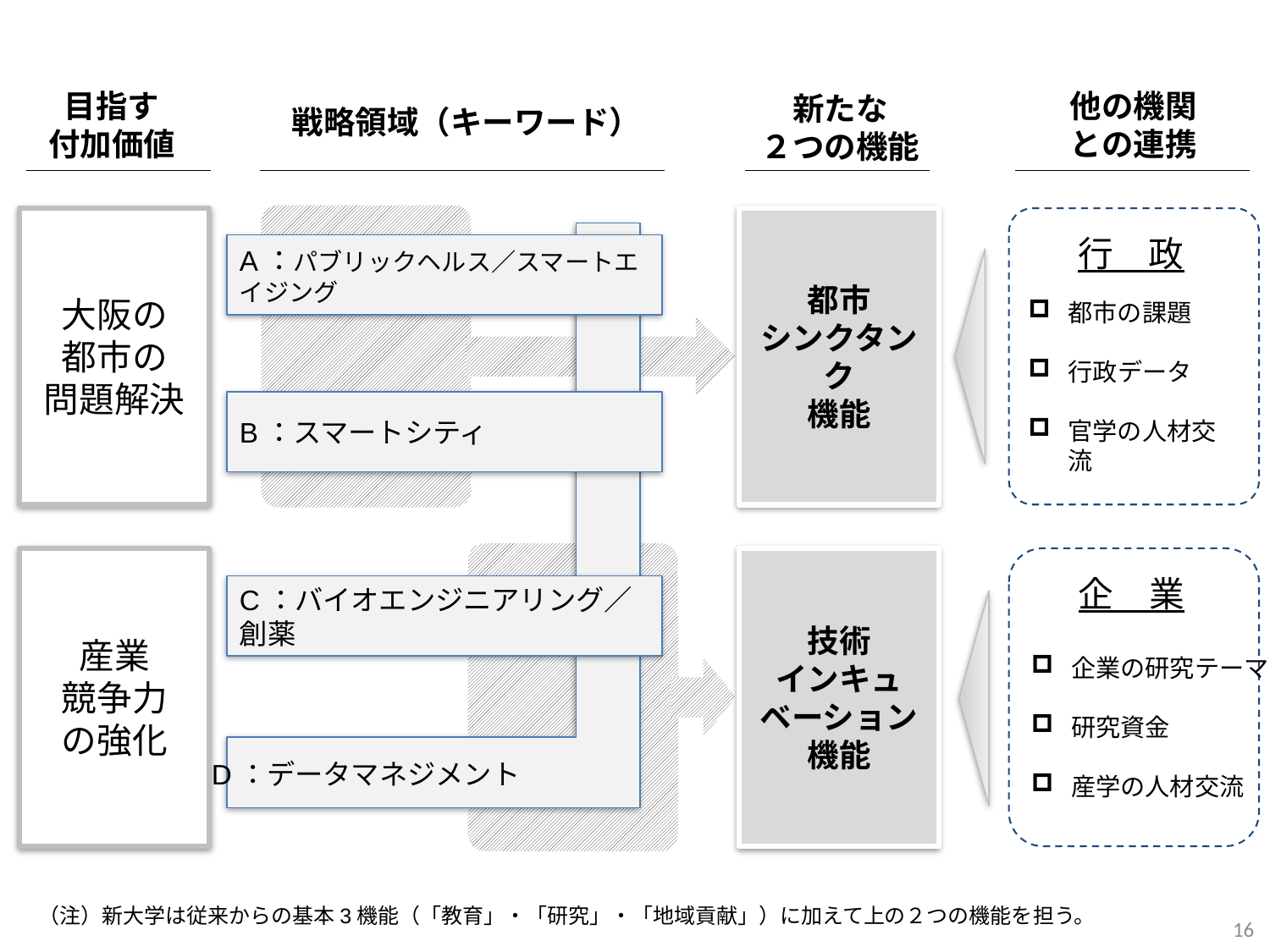

他の機関
との連携
目指す
付加価値
新たな
２つの機能
戦略領域（キーワード）

大阪の
都市の
問題解決
都市
シンクタンク
機能

都市の課題

行政データ

官学の人材交流

行　政
A：パブリックヘルス／スマートエイジング

B：スマートシティ

産業
競争力
の強化
技術
インキュベーション機能

企業の研究テーマ

研究資金

産学の人材交流
企　業
C：バイオエンジニアリング／創薬
技術
インキュ
ベーション
機能

D：データマネジメント
（注）新大学は従来からの基本3機能（「教育」・「研究」・「地域貢献」）に加えて上の２つの機能を担う。
16